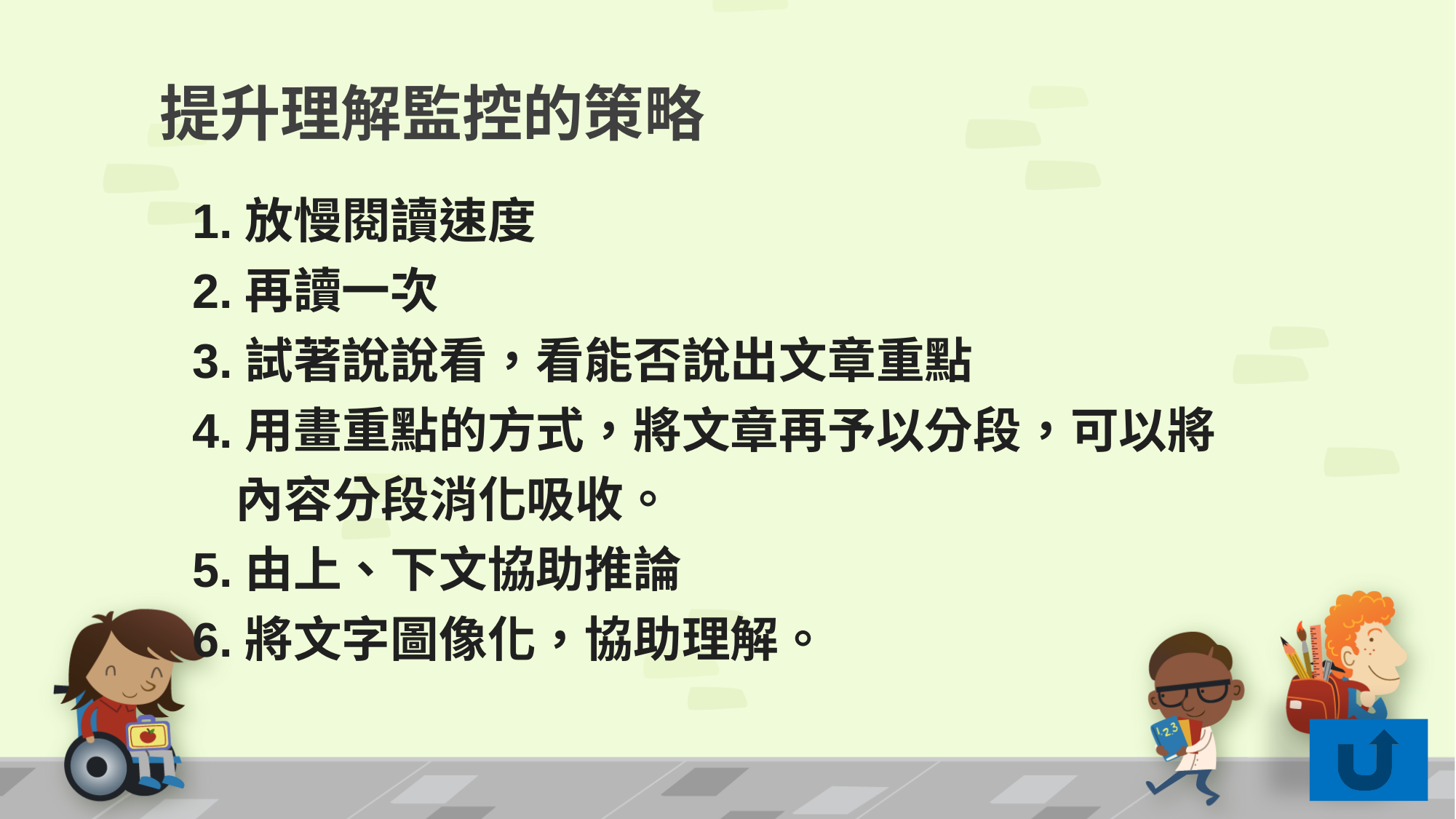

# 提升理解監控的策略
1.放慢閱讀速度
2.再讀一次
3.試著說說看，看能否說出文章重點
4.用畫重點的方式，將文章再予以分段，可以將內容分段消化吸收。
5.由上、下文協助推論
6.將文字圖像化，協助理解。